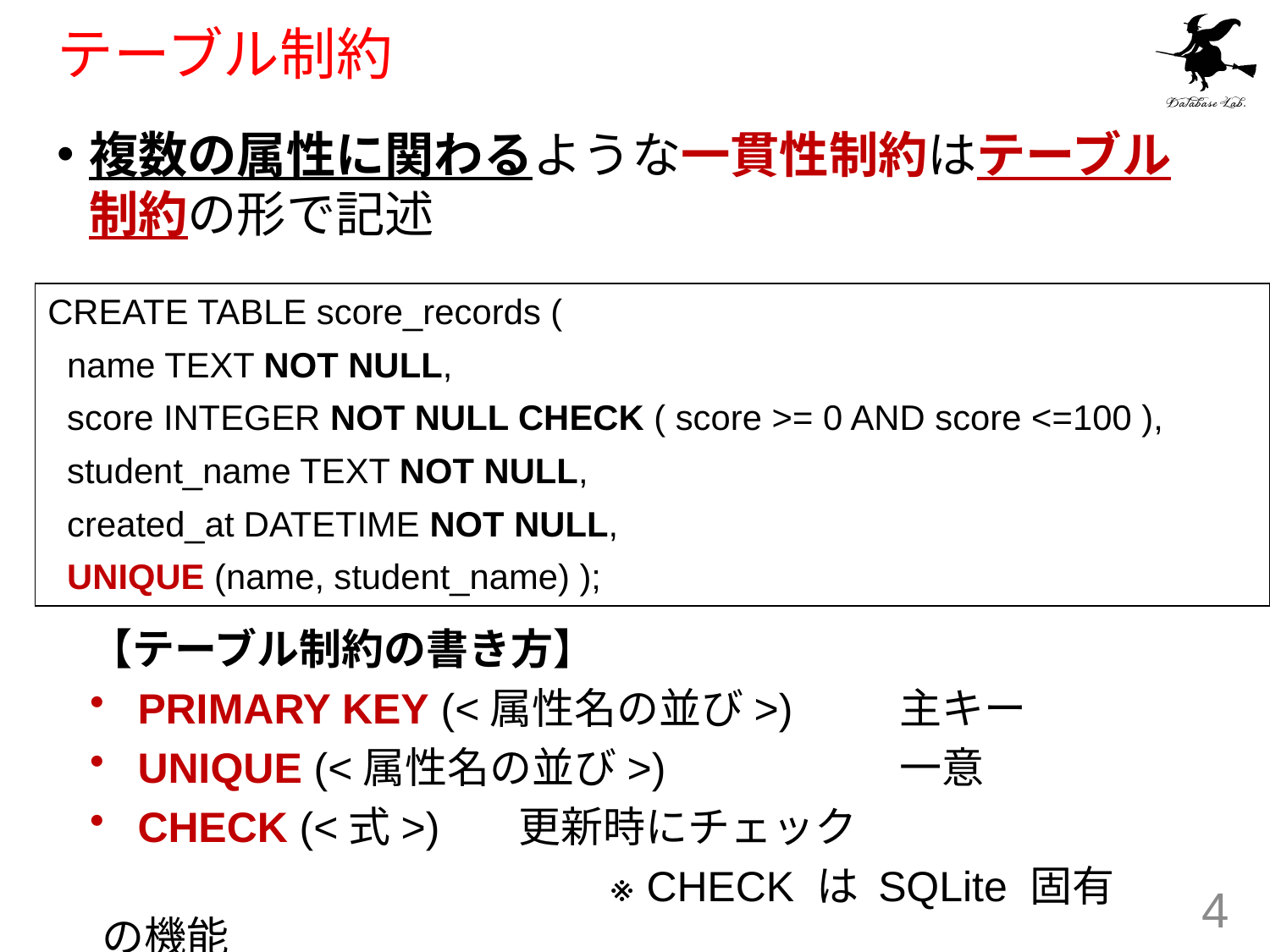

# テーブル制約
複数の属性に関わるような一貫性制約はテーブル制約の形で記述

CREATE TABLE score_records (
  name TEXT NOT NULL,
  score INTEGER NOT NULL CHECK ( score >= 0 AND score <=100 ),
  student_name TEXT NOT NULL,
  created_at DATETIME NOT NULL,
  UNIQUE (name, student_name) );
【テーブル制約の書き方】
PRIMARY KEY (<属性名の並び>) 	主キー
UNIQUE (<属性名の並び>) 		一意
CHECK (<式>) 	更新時にチェック
				※ CHECK は SQLite 固有の機能

4